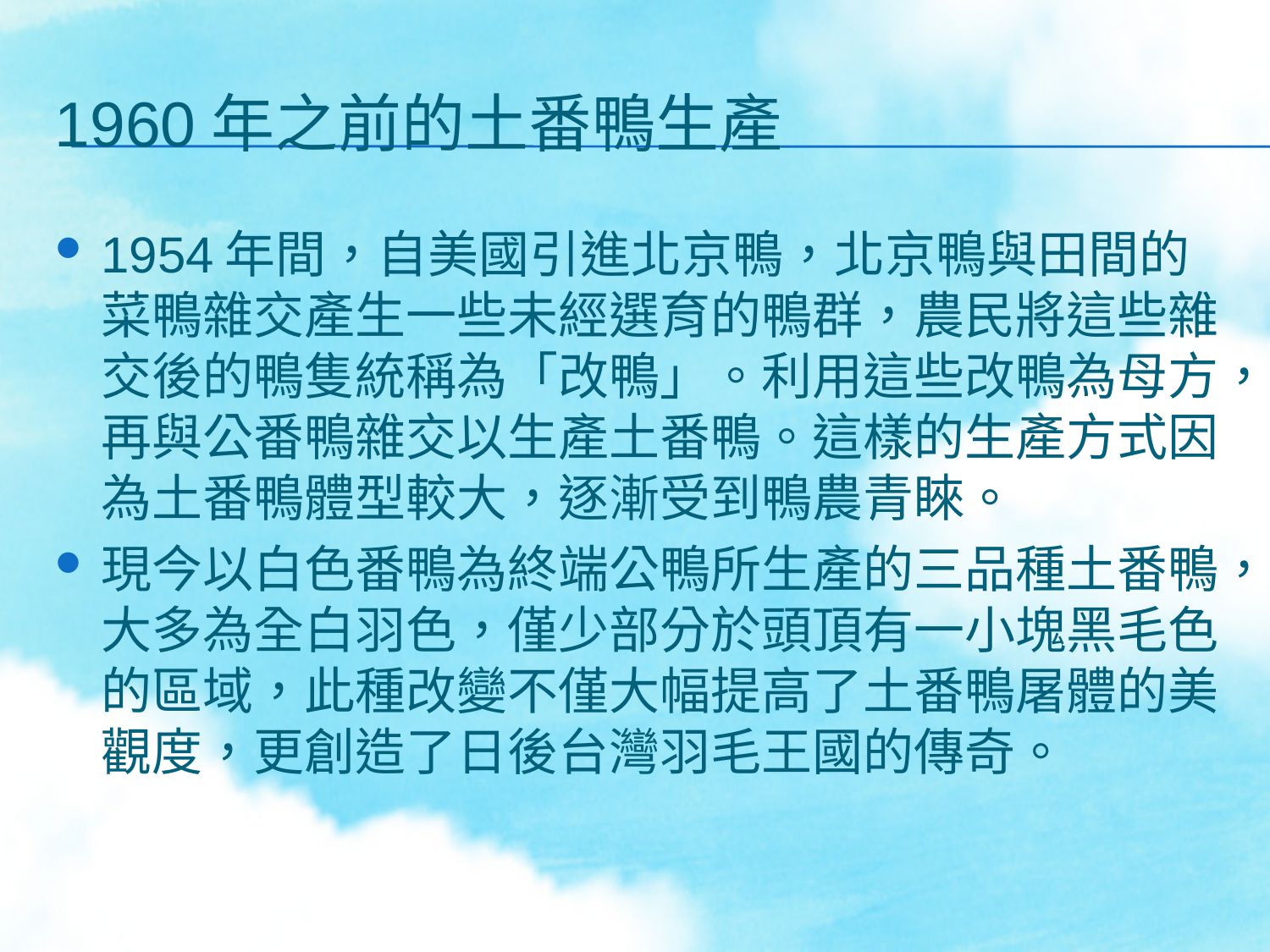

# 1960年之前的土番鴨生產
1954年間，自美國引進北京鴨，北京鴨與田間的菜鴨雜交產生一些未經選育的鴨群，農民將這些雜交後的鴨隻統稱為「改鴨」。利用這些改鴨為母方，再與公番鴨雜交以生產土番鴨。這樣的生產方式因為土番鴨體型較大，逐漸受到鴨農青睞。
現今以白色番鴨為終端公鴨所生產的三品種土番鴨，大多為全白羽色，僅少部分於頭頂有一小塊黑毛色的區域，此種改變不僅大幅提高了土番鴨屠體的美觀度，更創造了日後台灣羽毛王國的傳奇。